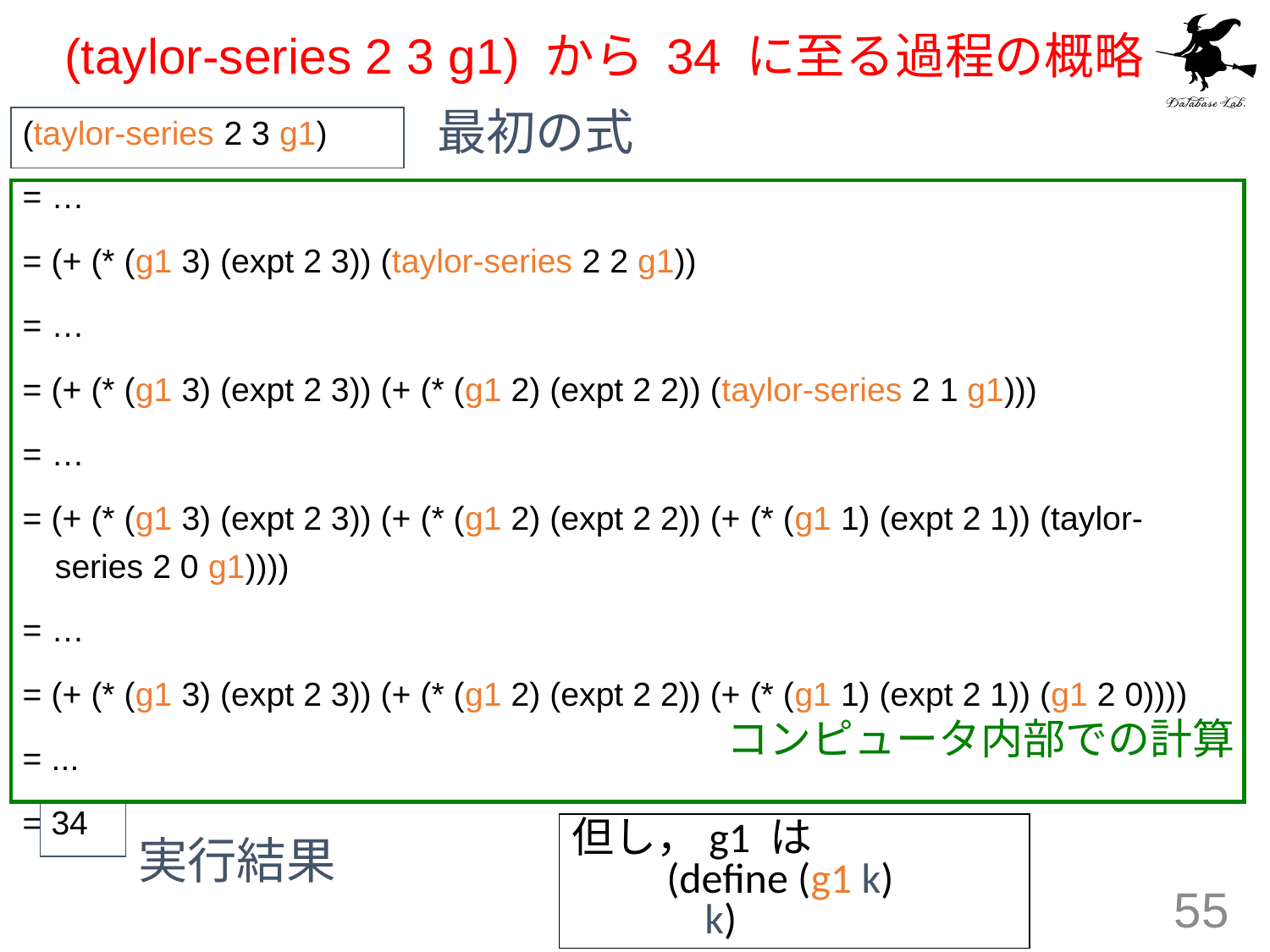

# (taylor-series 2 3 g1) から 34 に至る過程の概略
最初の式
(taylor-series 2 3 g1)
= …
= (+ (* (g1 3) (expt 2 3)) (taylor-series 2 2 g1))
= …
= (+ (* (g1 3) (expt 2 3)) (+ (* (g1 2) (expt 2 2)) (taylor-series 2 1 g1)))
= …
= (+ (* (g1 3) (expt 2 3)) (+ (* (g1 2) (expt 2 2)) (+ (* (g1 1) (expt 2 1)) (taylor-series 2 0 g1))))
= …
= (+ (* (g1 3) (expt 2 3)) (+ (* (g1 2) (expt 2 2)) (+ (* (g1 1) (expt 2 1)) (g1 2 0))))
= ...
= 34

コンピュータ内部での計算

但し，g1 は
　　(define (g1 k)
　　    k)
実行結果
55